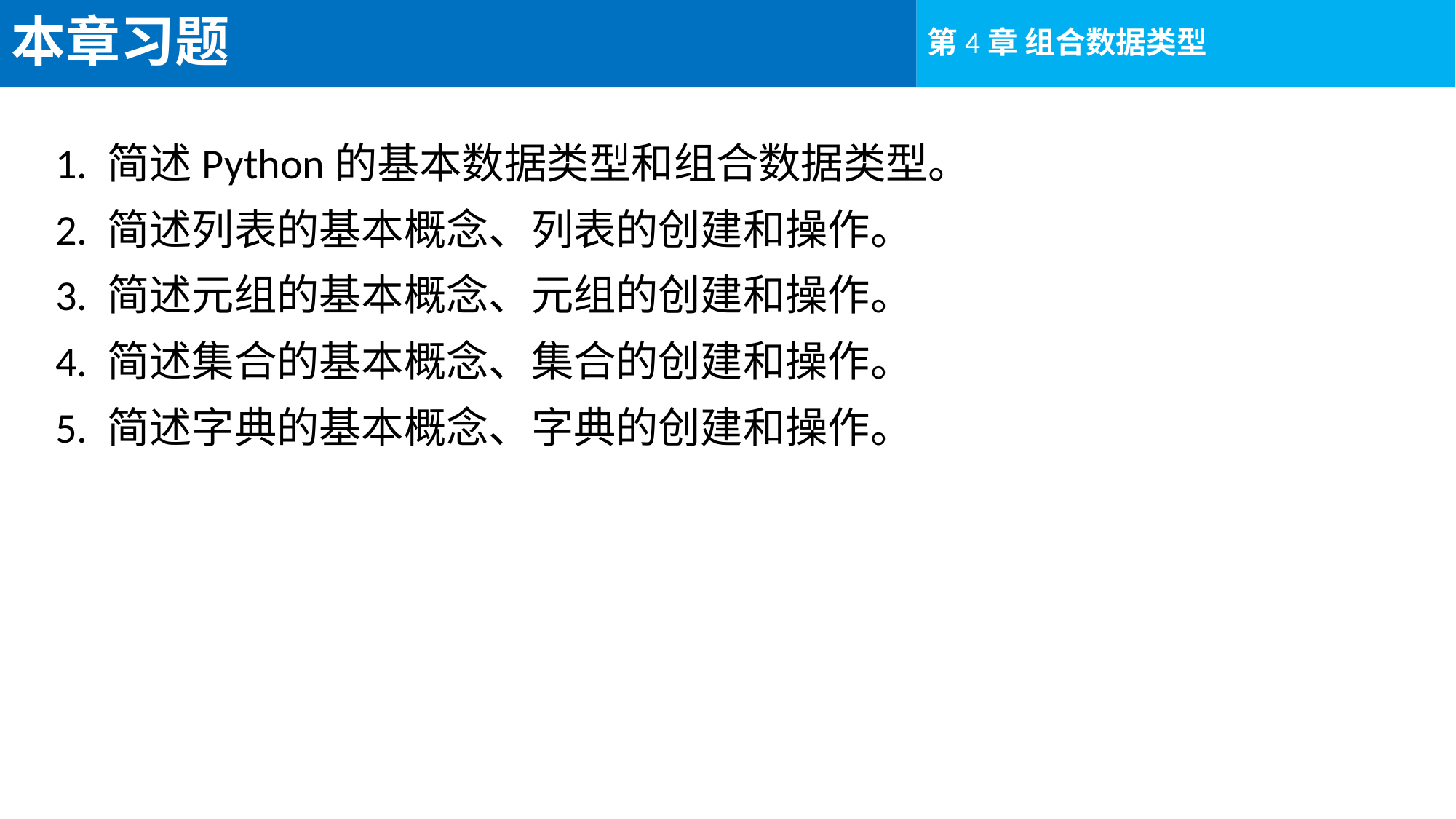

# 本章习题
1. 简述Python的基本数据类型和组合数据类型。
2. 简述列表的基本概念、列表的创建和操作。
3. 简述元组的基本概念、元组的创建和操作。
4. 简述集合的基本概念、集合的创建和操作。
5. 简述字典的基本概念、字典的创建和操作。